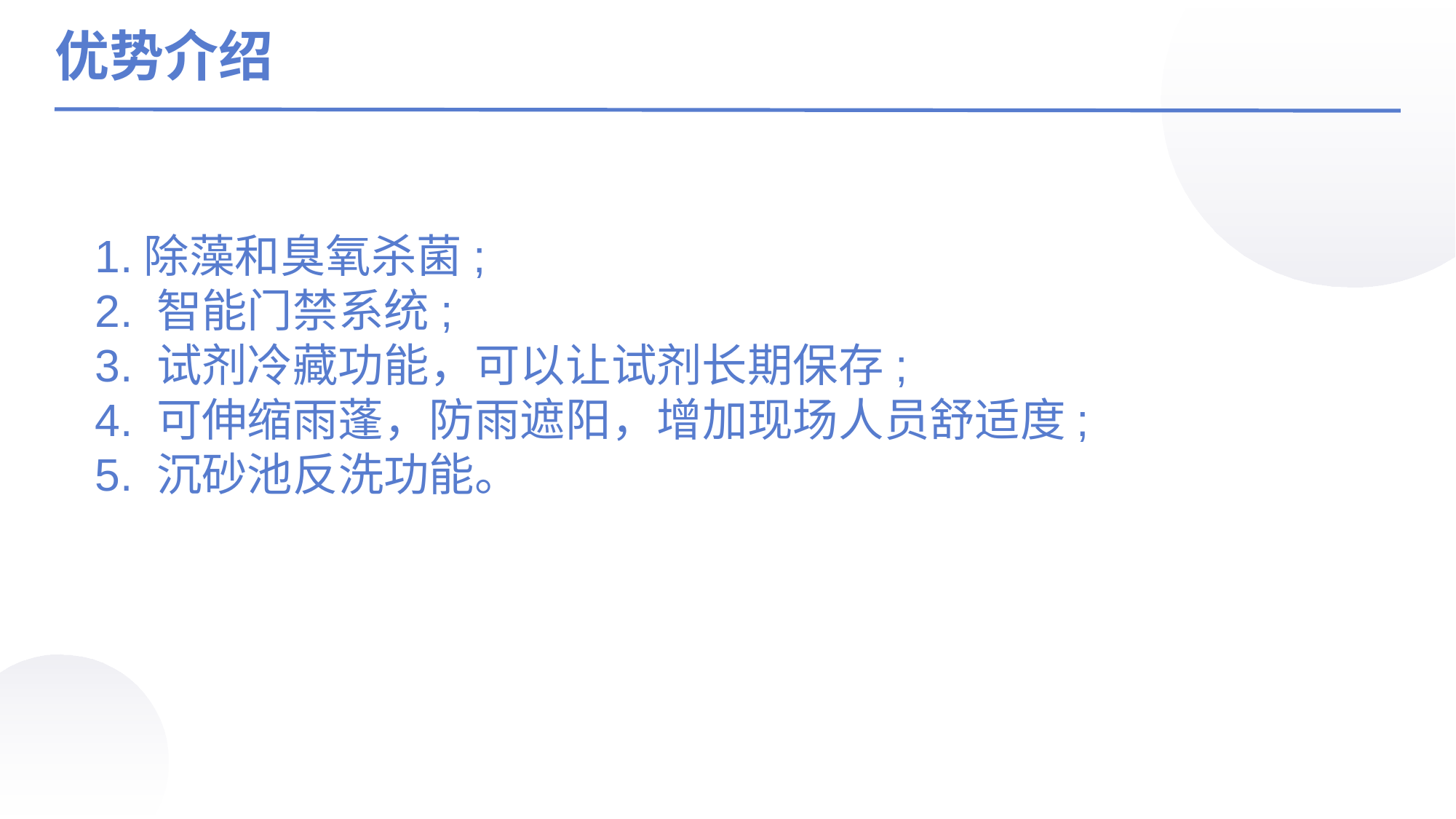

优势介绍

1.除藻和臭氧杀菌;
2. 智能门禁系统;
3. 试剂冷藏功能，可以让试剂长期保存;
4. 可伸缩雨蓬，防雨遮阳，增加现场人员舒适度;
5. 沉砂池反洗功能。